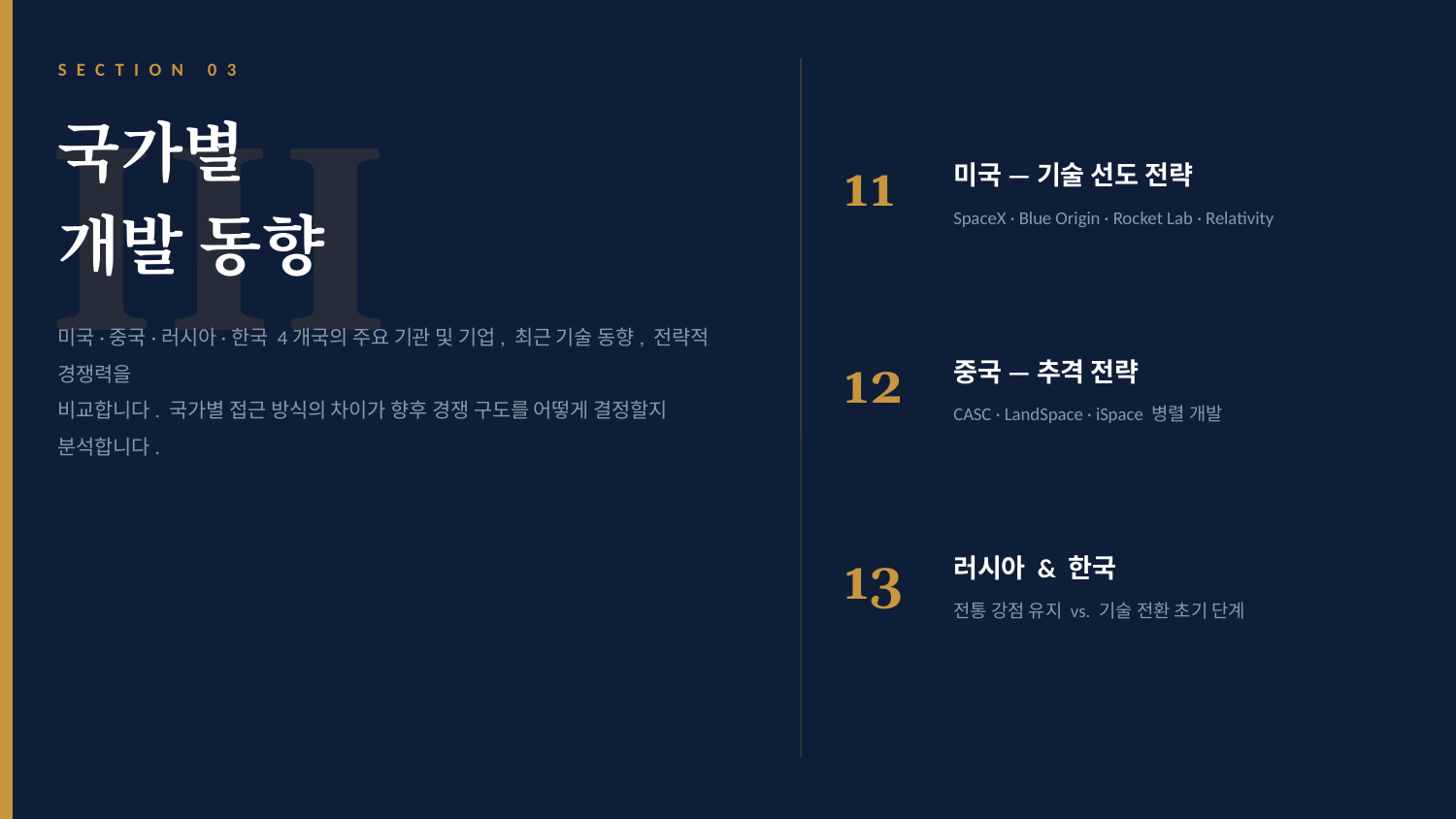

III
SECTION 03

국가별
개발 동향
11
미국 — 기술 선도 전략
SpaceX · Blue Origin · Rocket Lab · Relativity
미국·중국·러시아·한국 4개국의 주요 기관 및 기업, 최근 기술 동향, 전략적 경쟁력을
비교합니다. 국가별 접근 방식의 차이가 향후 경쟁 구도를 어떻게 결정할지 분석합니다.
12
중국 — 추격 전략
CASC · LandSpace · iSpace 병렬 개발
13
러시아 & 한국
전통 강점 유지 vs. 기술 전환 초기 단계